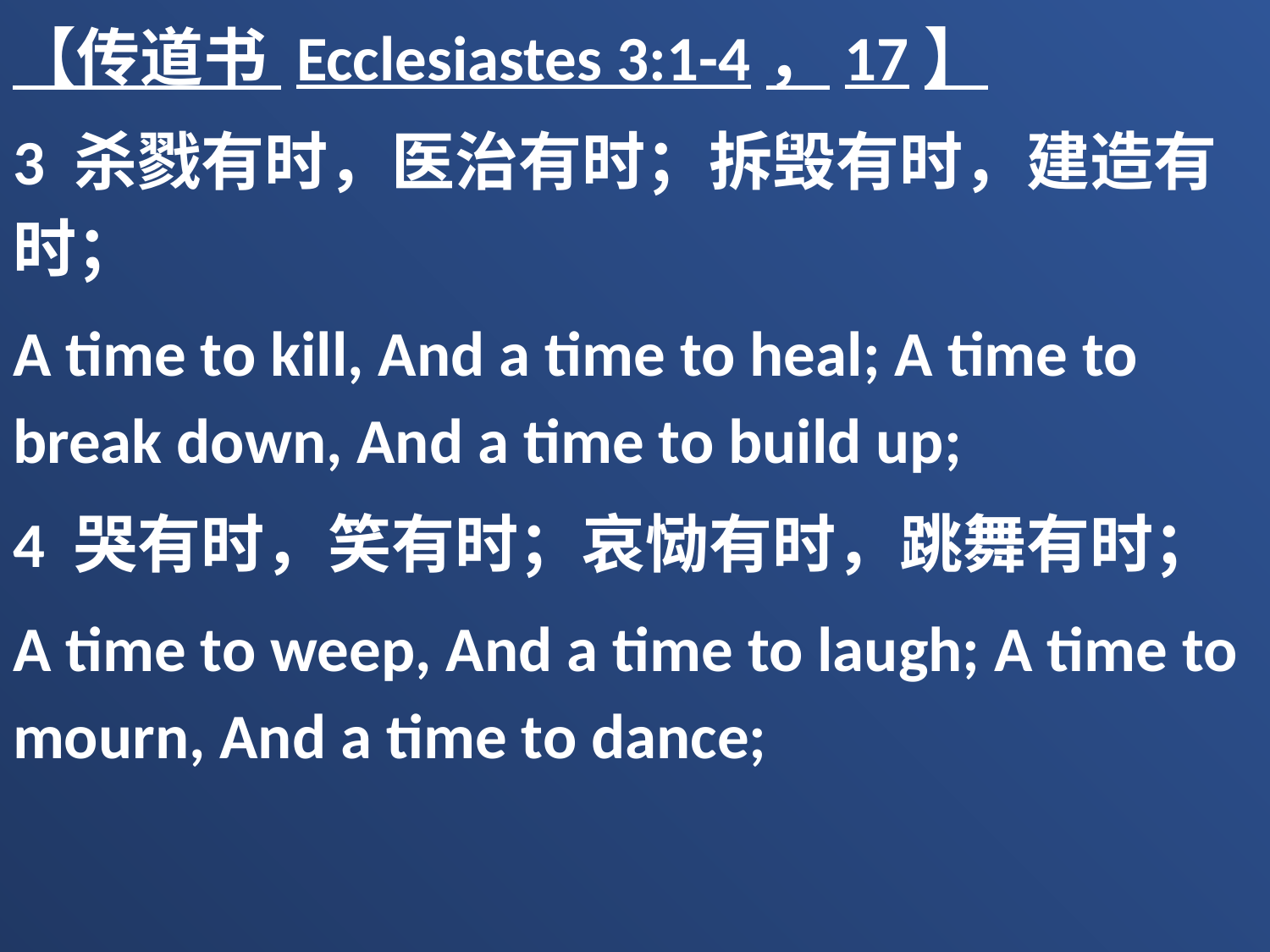

【传道书 Ecclesiastes 3:1-4，17】
3 杀戮有时，医治有时；拆毁有时，建造有时；
A time to kill, And a time to heal; A time to break down, And a time to build up;
4 哭有时，笑有时；哀恸有时，跳舞有时；
A time to weep, And a time to laugh; A time to mourn, And a time to dance;